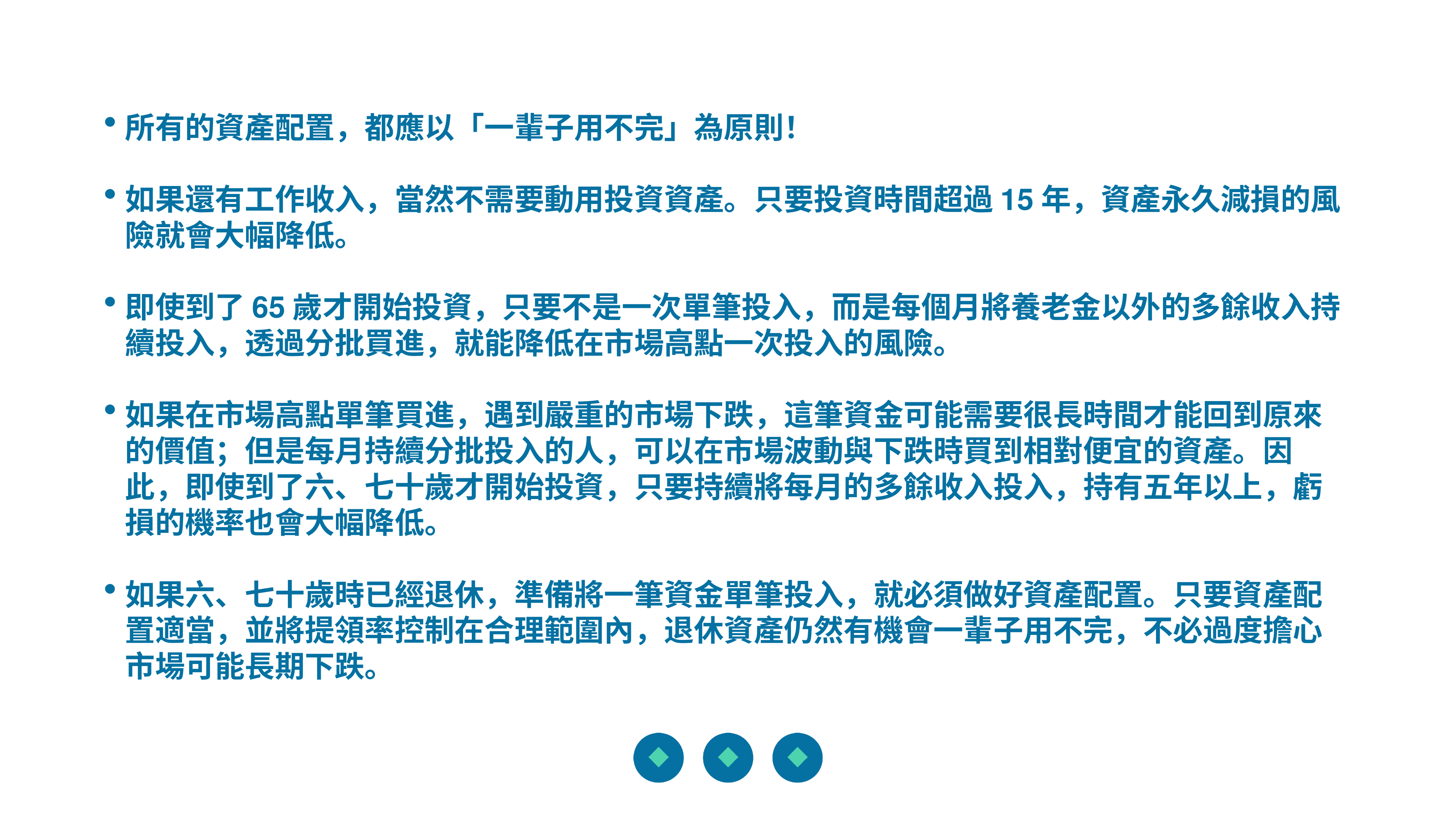

所有的資產配置，都應以「一輩子用不完」為原則！

如果還有工作收入，當然不需要動用投資資產。只要投資時間超過15年，資產永久減損的風險就會大幅降低。

即使到了65歲才開始投資，只要不是一次單筆投入，而是每個月將養老金以外的多餘收入持續投入，透過分批買進，就能降低在市場高點一次投入的風險。

如果在市場高點單筆買進，遇到嚴重的市場下跌，這筆資金可能需要很長時間才能回到原來的價值；但是每月持續分批投入的人，可以在市場波動與下跌時買到相對便宜的資產。因此，即使到了六、七十歲才開始投資，只要持續將每月的多餘收入投入，持有五年以上，虧損的機率也會大幅降低。

如果六、七十歲時已經退休，準備將一筆資金單筆投入，就必須做好資產配置。只要資產配置適當，並將提領率控制在合理範圍內，退休資產仍然有機會一輩子用不完，不必過度擔心市場可能長期下跌。